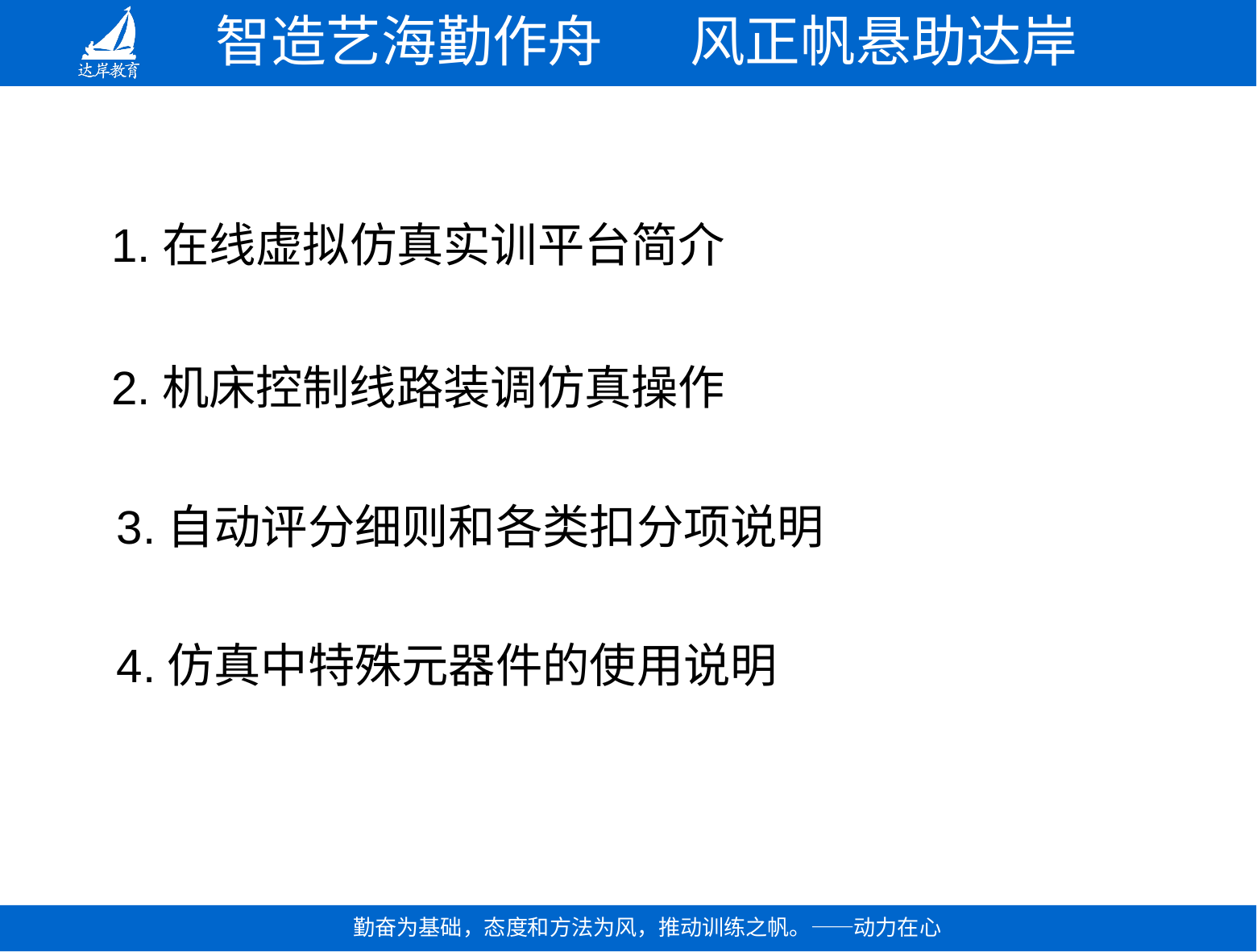

1.在线虚拟仿真实训平台简介
2.机床控制线路装调仿真操作
3.自动评分细则和各类扣分项说明
4.仿真中特殊元器件的使用说明